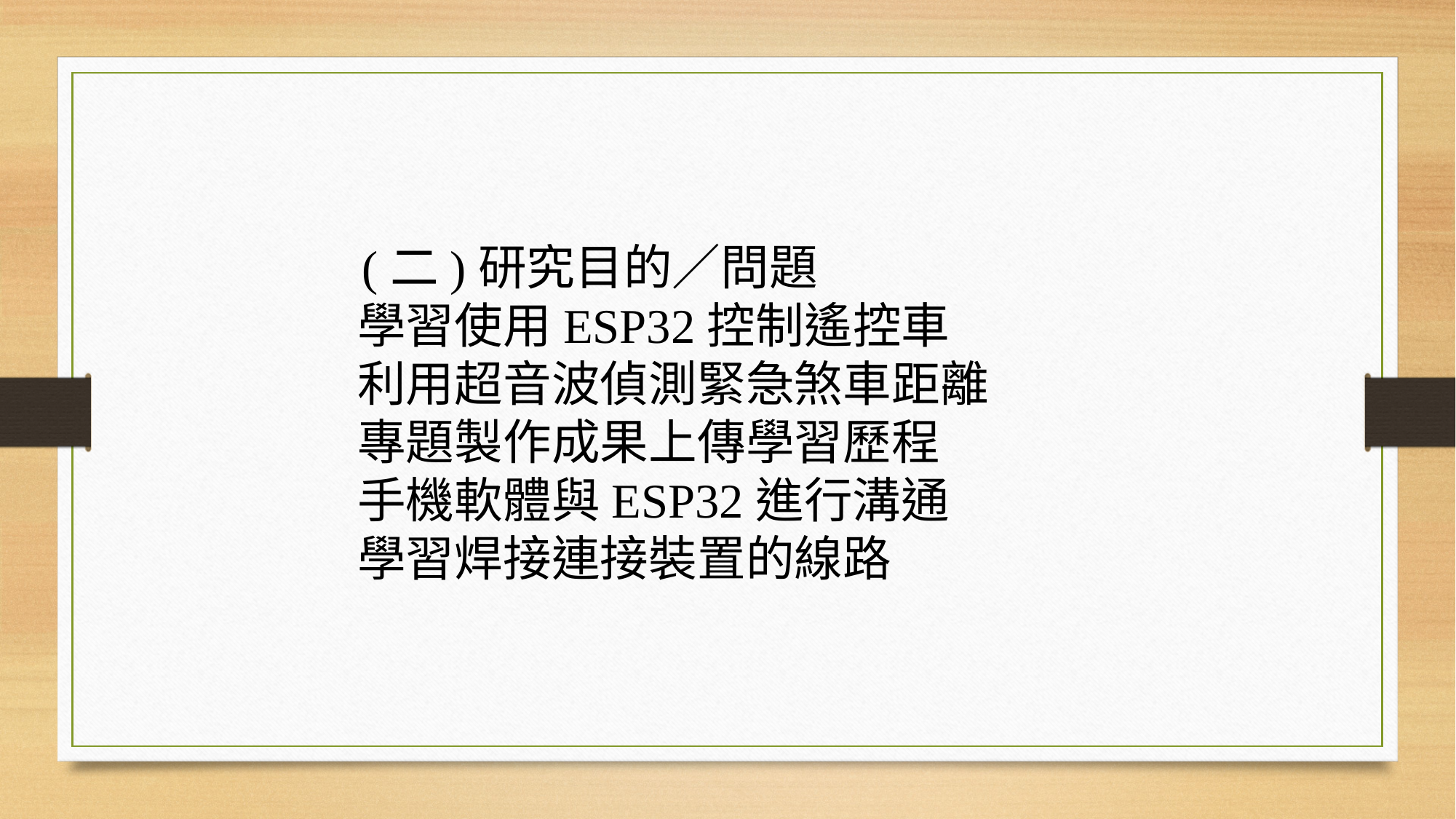

(二)研究目的／問題
學習使用ESP32控制遙控車
利用超音波偵測緊急煞車距離
專題製作成果上傳學習歷程
手機軟體與ESP32進行溝通
學習焊接連接裝置的線路